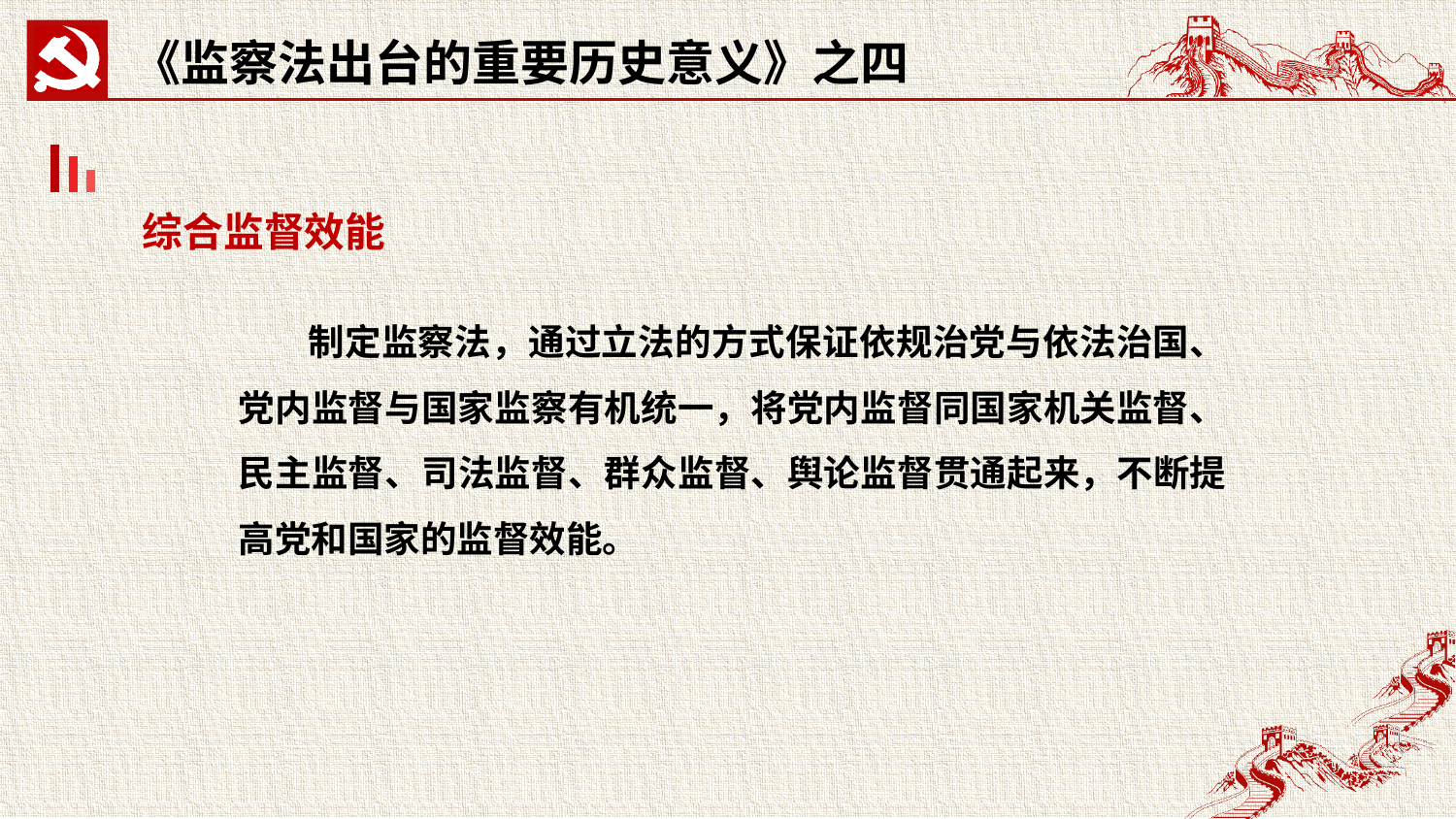

《监察法出台的重要历史意义》之四
      综合监督效能
       制定监察法，通过立法的方式保证依规治党与依法治国、党内监督与国家监察有机统一，将党内监督同国家机关监督、民主监督、司法监督、群众监督、舆论监督贯通起来，不断提高党和国家的监督效能。